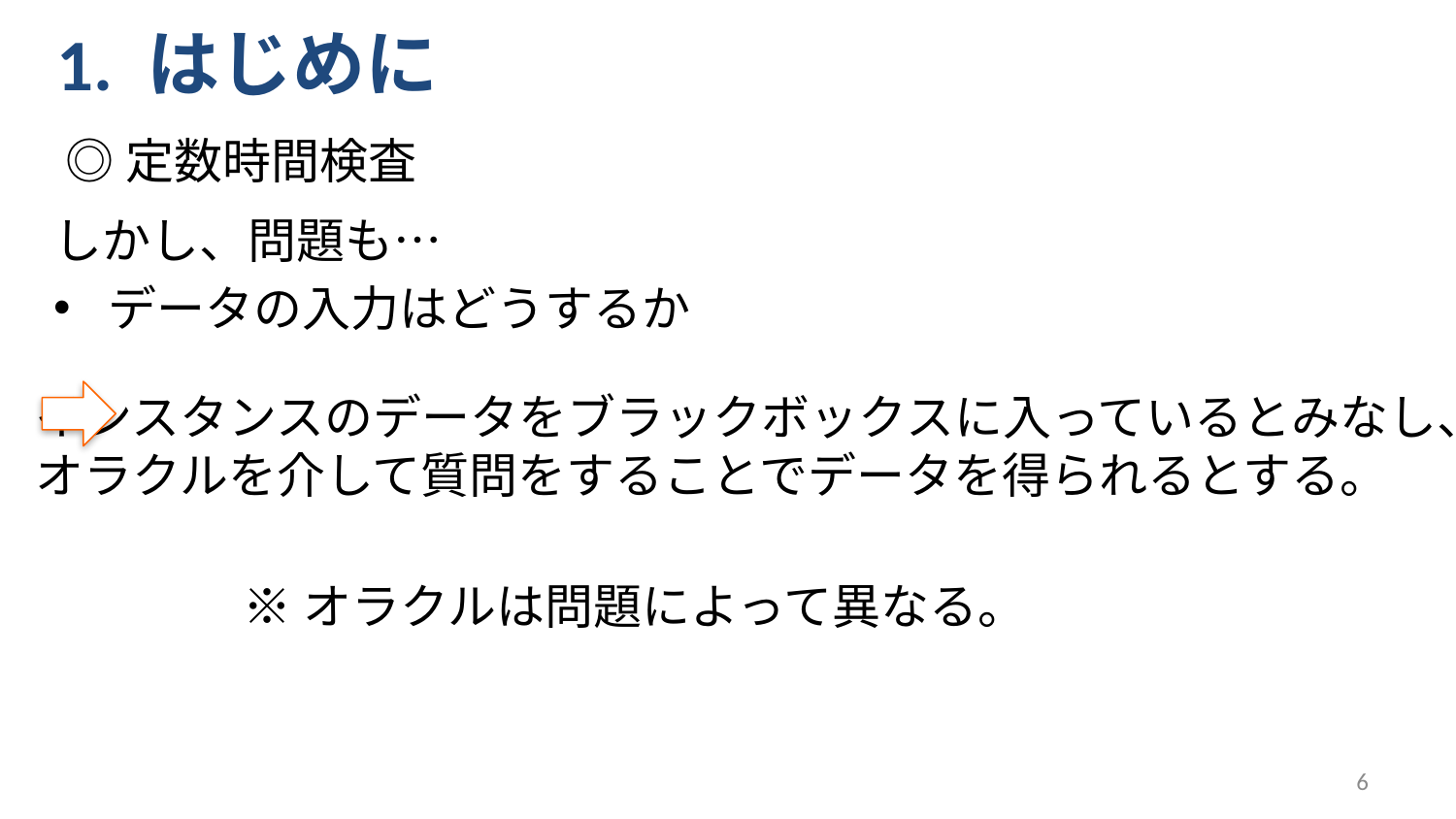

1. はじめに
# ◎定数時間検査
しかし、問題も…
データの入力はどうするか

インスタンスのデータをブラックボックスに入っているとみなし、
オラクルを介して質問をすることでデータを得られるとする。

※オラクルは問題によって異なる。
6
例えば、グラフについて任意の頂点i, jを与えたとき、
i, j 間の辺の有無を返すものなどがある。